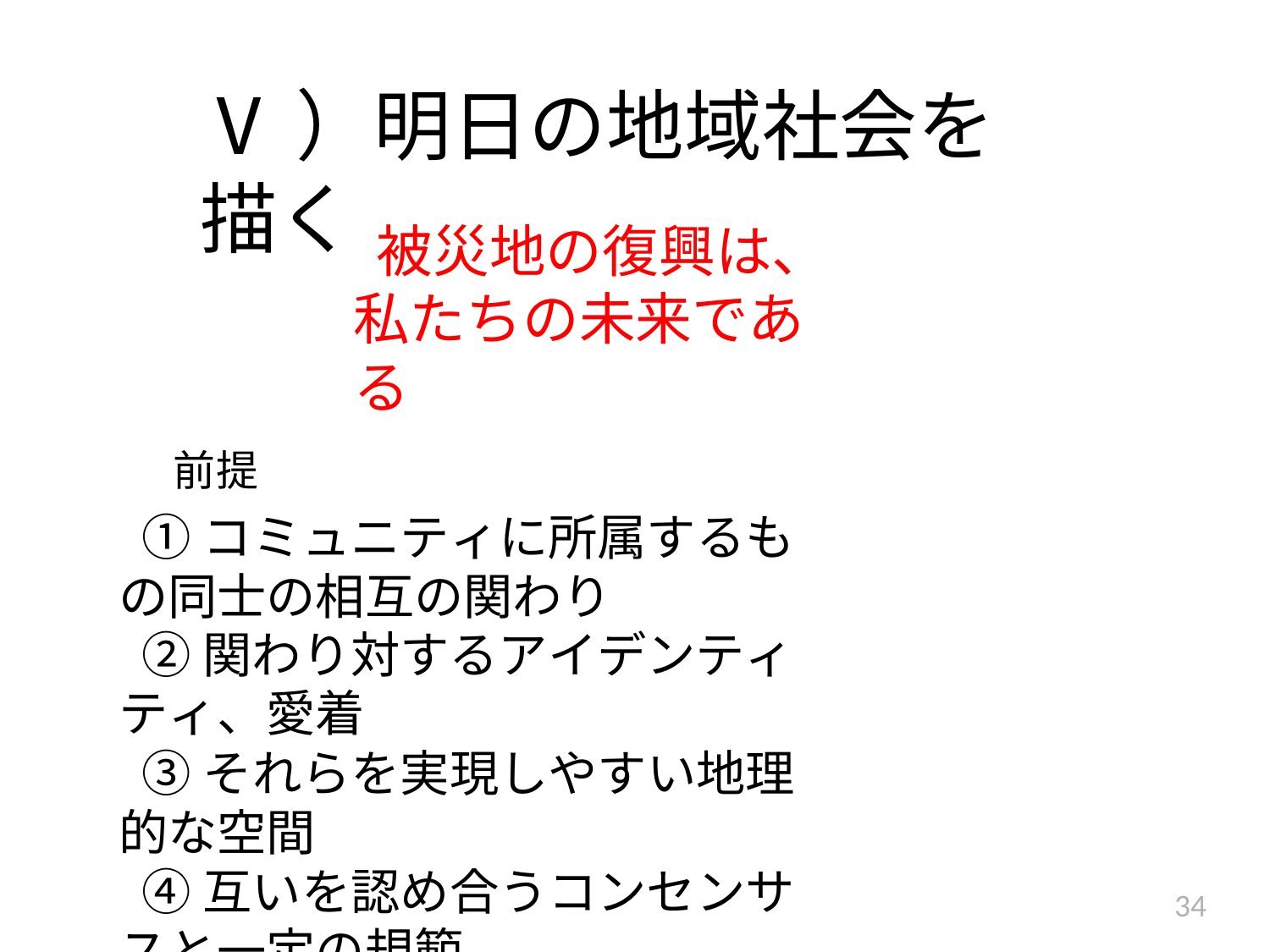

# Ⅴ）明日の地域社会を描く
被災地の復興は、 私たちの未来である
前提
①コミュニティに所属するもの同士の相互の関わり
②関わり対するアイデンティティ、愛着
③それらを実現しやすい地理的な空間
④互いを認め合うコンセンサスと一定の規範
⑤コミュニティを支える宗教や祭り等の文化の形成
⑥人材や活動等の一定の地域資源の存在
34